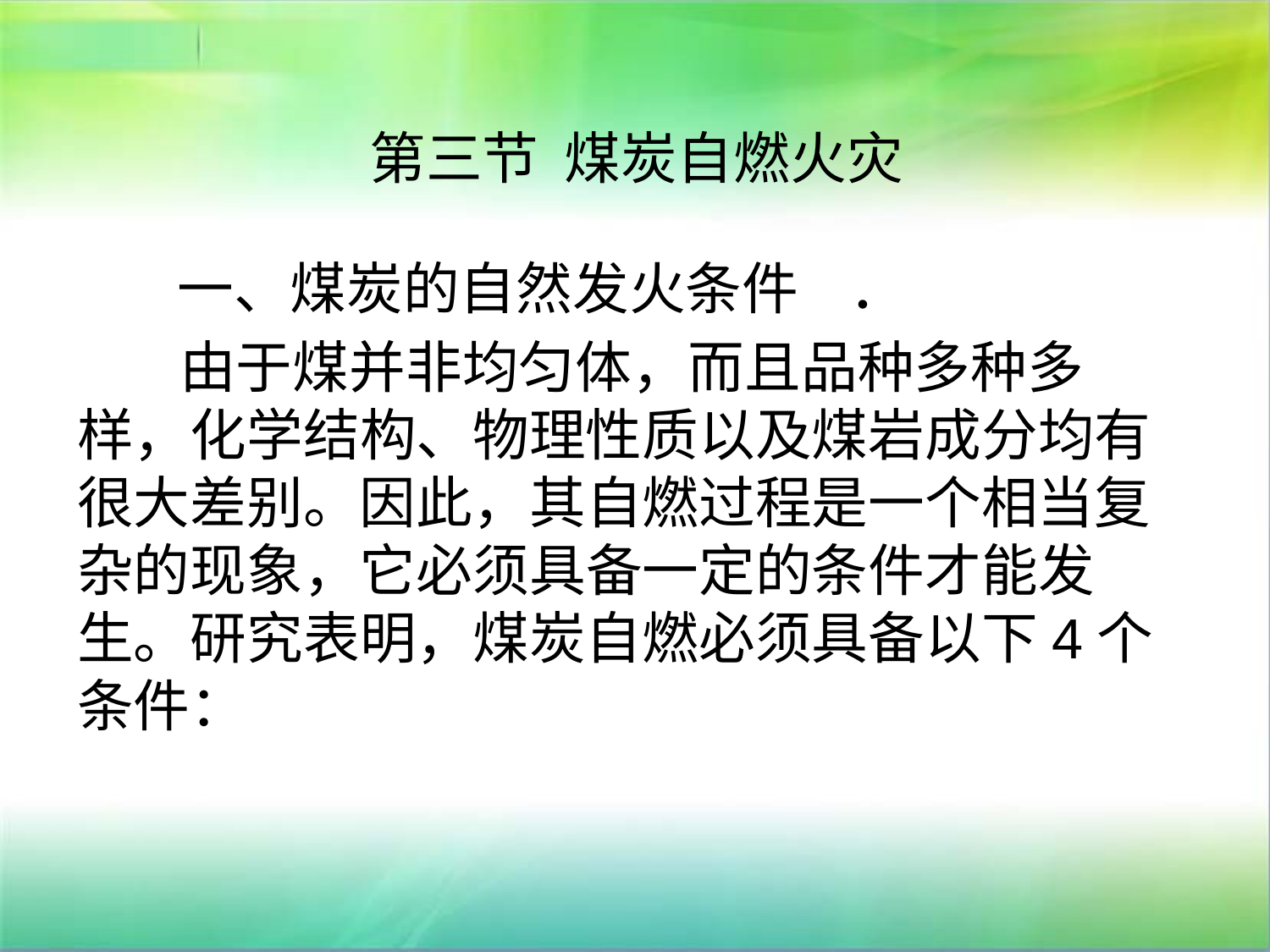

# 第三节  煤炭自燃火灾
        一、煤炭的自然发火条件    ．
       由于煤并非均匀体，而且品种多种多样，化学结构、物理性质以及煤岩成分均有很大差别。因此，其自燃过程是一个相当复杂的现象，它必须具备一定的条件才能发生。研究表明，煤炭自燃必须具备以下4个条件：